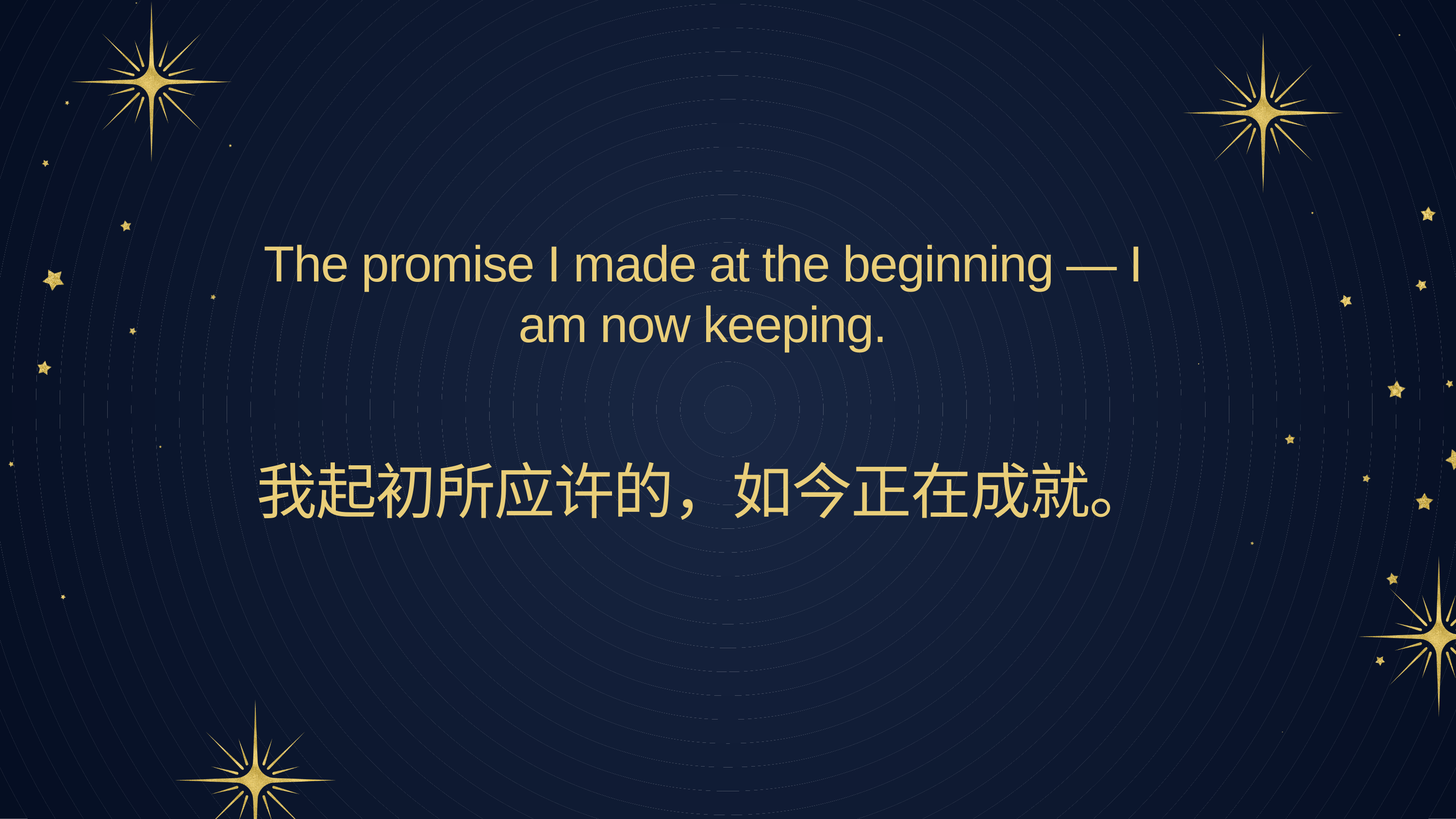

The promise I made at the beginning — I am now keeping.
我起初所应许的，如今正在成就。